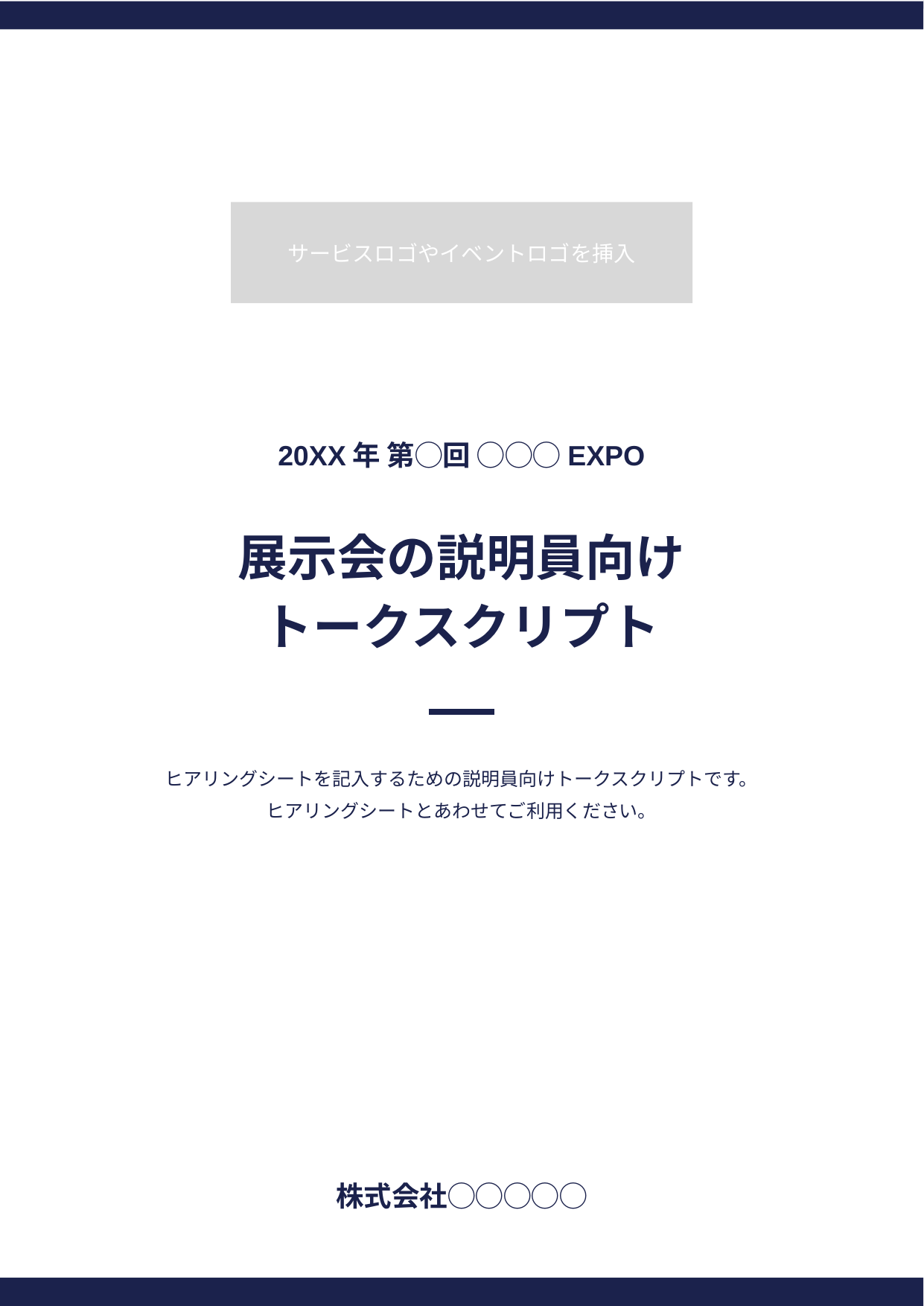

サービスロゴやイベントロゴを挿入
20XX年 第◯回 ◯◯◯EXPO
展示会の説明員向け
トークスクリプト
ヒアリングシートを記入するための説明員向けトークスクリプトです。
ヒアリングシートとあわせてご利用ください。
株式会社◯◯◯◯◯